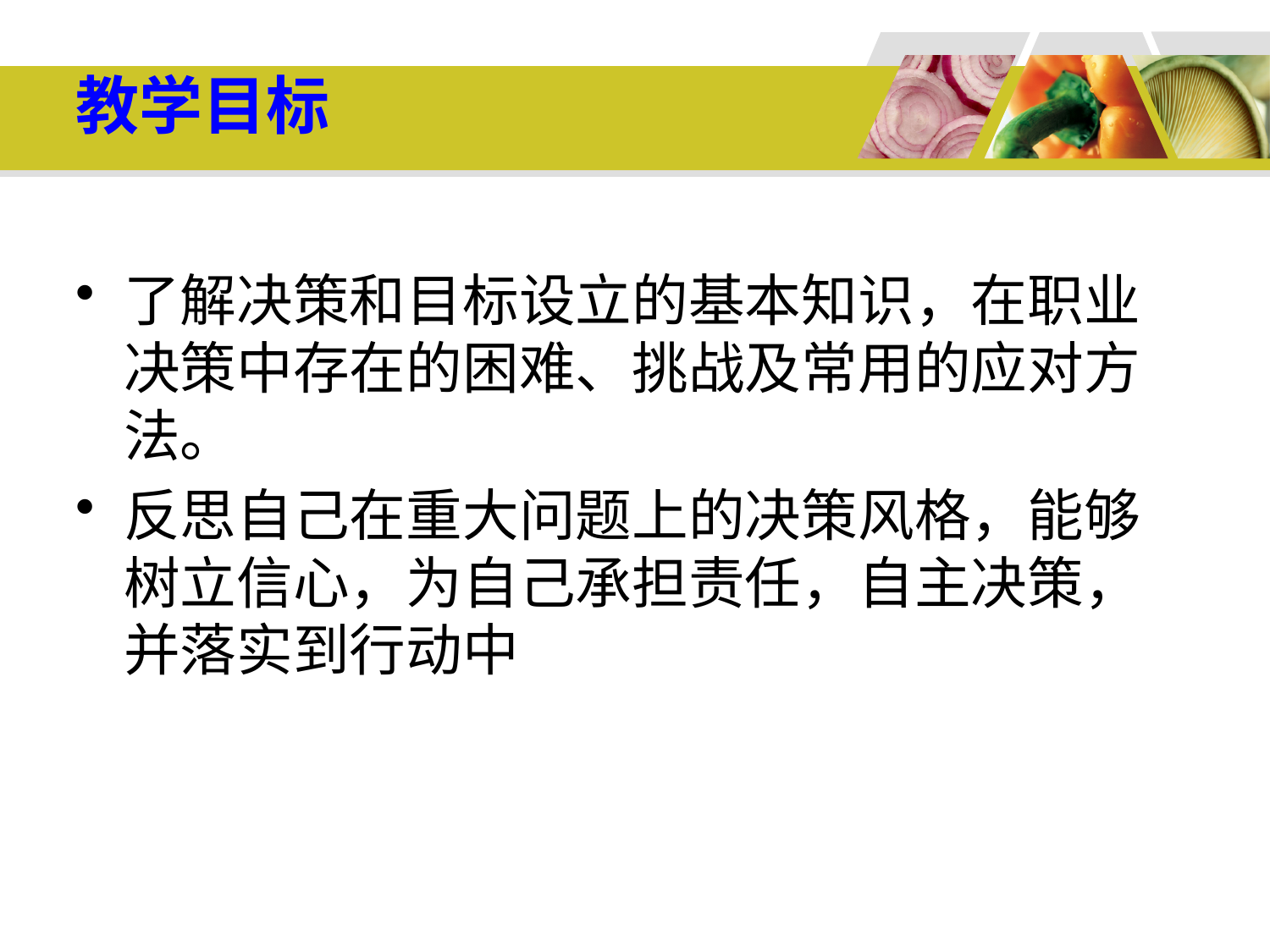

# 教学目标

了解决策和目标设立的基本知识，在职业决策中存在的困难、挑战及常用的应对方法。
反思自己在重大问题上的决策风格，能够树立信心，为自己承担责任，自主决策，并落实到行动中